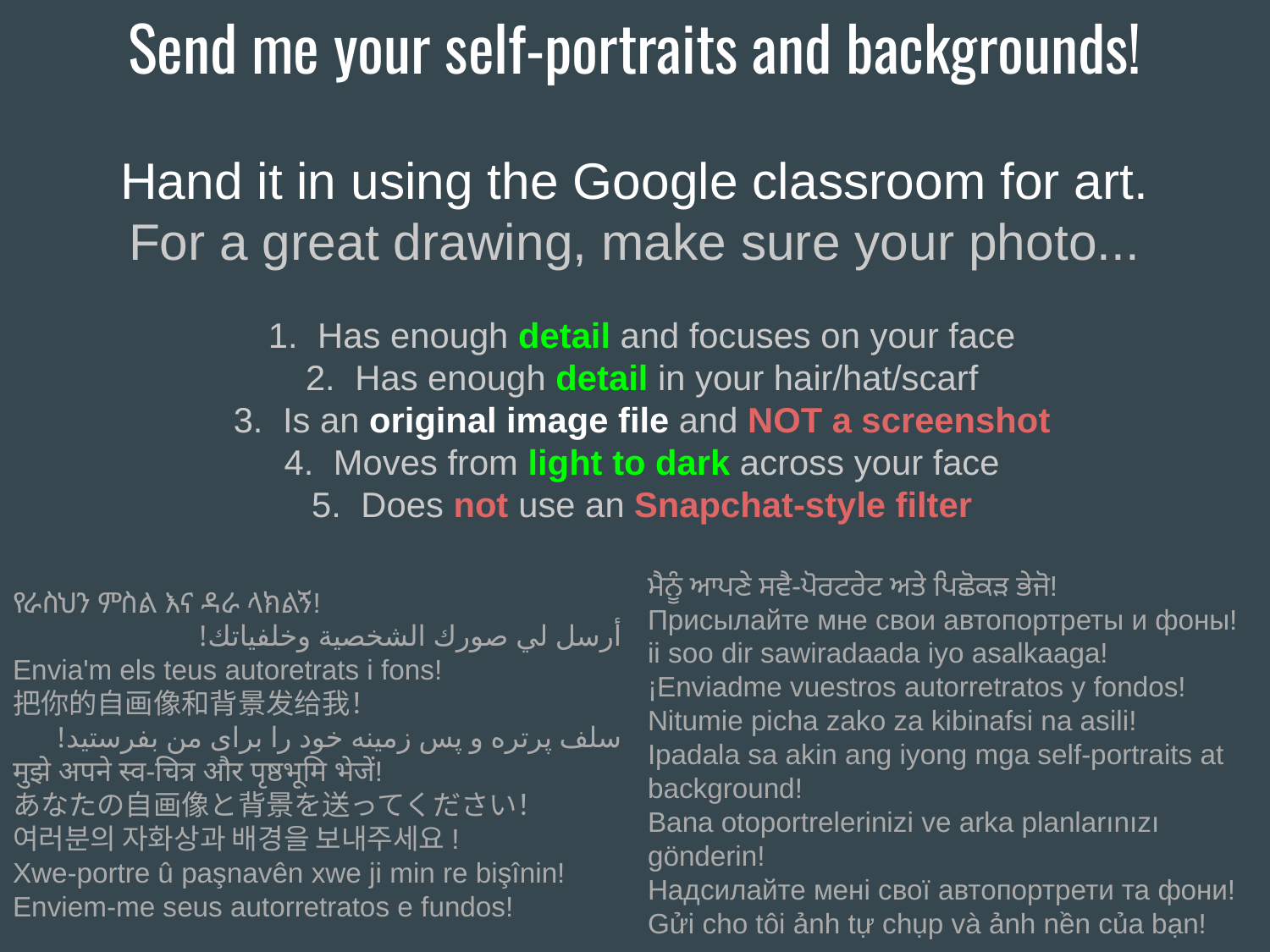

Send me your self-portraits and backgrounds!

Hand it in using the Google classroom for art.
For a great drawing, make sure your photo...

Has enough detail and focuses on your face
Has enough detail in your hair/hat/scarf
Is an original image file and NOT a screenshot
Moves from light to dark across your face
Does not use an Snapchat-style filter
የራስህን ምስል እና ዳራ ላክልኝ!
أرسل لي صورك الشخصية وخلفياتك!
Envia'm els teus autoretrats i fons!
把你的自画像和背景发给我！
سلف پرتره و پس زمینه خود را برای من بفرستید!
मुझे अपने स्व-चित्र और पृष्ठभूमि भेजें!
あなたの自画像と背景を送ってください！
여러분의 자화상과 배경을 보내주세요!
Xwe-portre û paşnavên xwe ji min re bişînin!
Enviem-me seus autorretratos e fundos!
ਮੈਨੂੰ ਆਪਣੇ ਸਵੈ-ਪੋਰਟਰੇਟ ਅਤੇ ਪਿਛੋਕੜ ਭੇਜੋ!
Присылайте мне свои автопортреты и фоны!
ii soo dir sawiradaada iyo asalkaaga!
¡Enviadme vuestros autorretratos y fondos!
Nitumie picha zako za kibinafsi na asili!
Ipadala sa akin ang iyong mga self-portraits at background!
Bana otoportrelerinizi ve arka planlarınızı gönderin!
Надсилайте мені свої автопортрети та фони!
Gửi cho tôi ảnh tự chụp và ảnh nền của bạn!